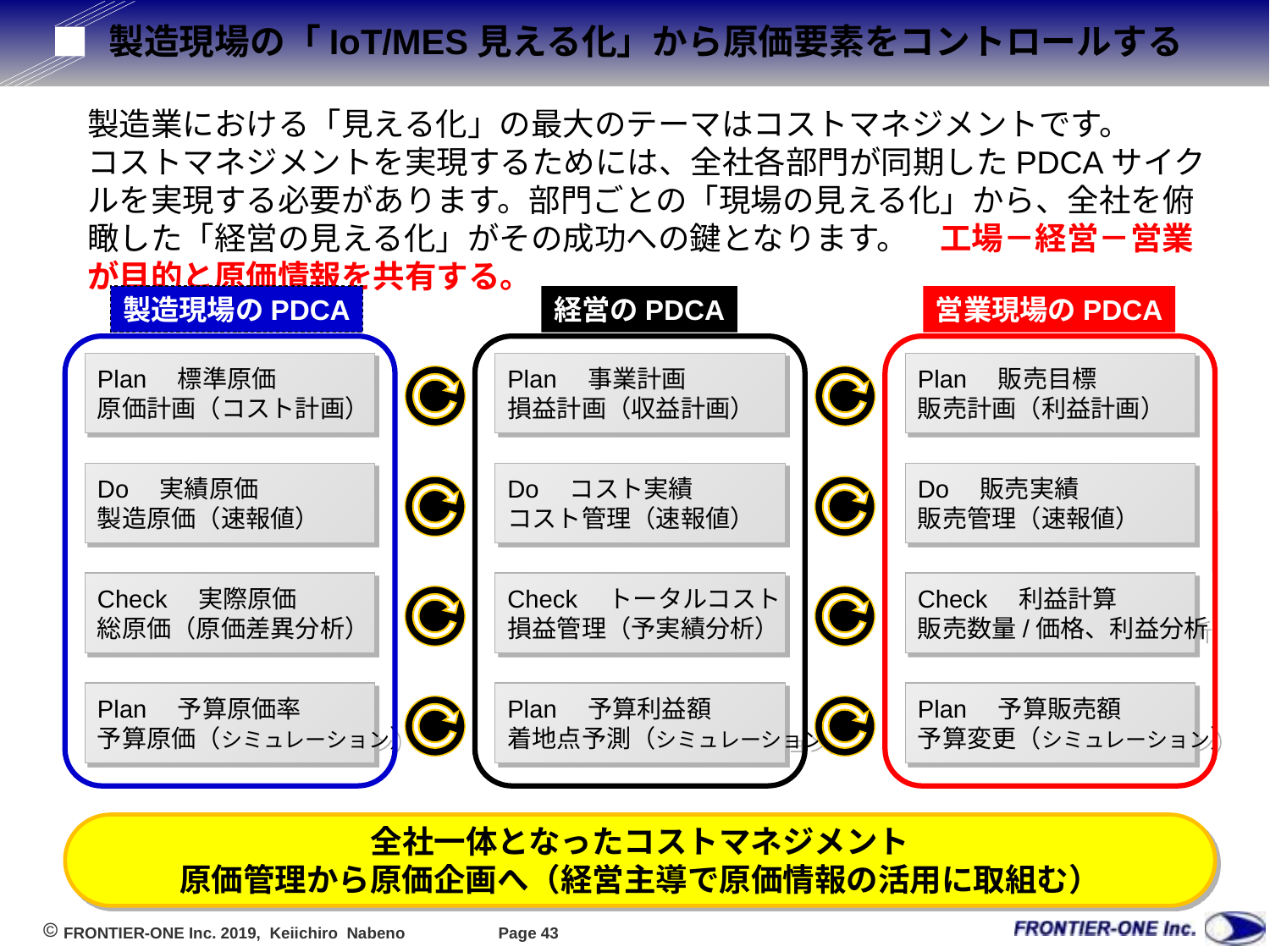

# 製造現場の「IoT/MES見える化」から原価要素をコントロールする
製造業における「見える化」の最大のテーマはコストマネジメントです。
コストマネジメントを実現するためには、全社各部門が同期したPDCAサイクルを実現する必要があります。部門ごとの「現場の見える化」から、全社を俯瞰した「経営の見える化」がその成功への鍵となります。　工場－経営－営業が目的と原価情報を共有する。
製造現場のPDCA
経営のPDCA
営業現場のPDCA

Plan　標準原価
原価計画（コスト計画）
Plan　事業計画
損益計画（収益計画）
Plan　販売目標
販売計画（利益計画）

Do　実績原価
製造原価（速報値）
Do　コスト実績
コスト管理（速報値）
Do　販売実績
販売管理（速報値）

Check　実際原価
総原価（原価差異分析）
Check　トータルコスト
損益管理（予実績分析）
Check　利益計算
販売数量/価格、利益分析

Plan　予算原価率
予算原価（シミュレーション）
Plan　予算利益額
着地点予測（シミュレーション）
Plan　予算販売額
予算変更（シミュレーション）

全社一体となったコストマネジメント
原価管理から原価企画へ（経営主導で原価情報の活用に取組む）